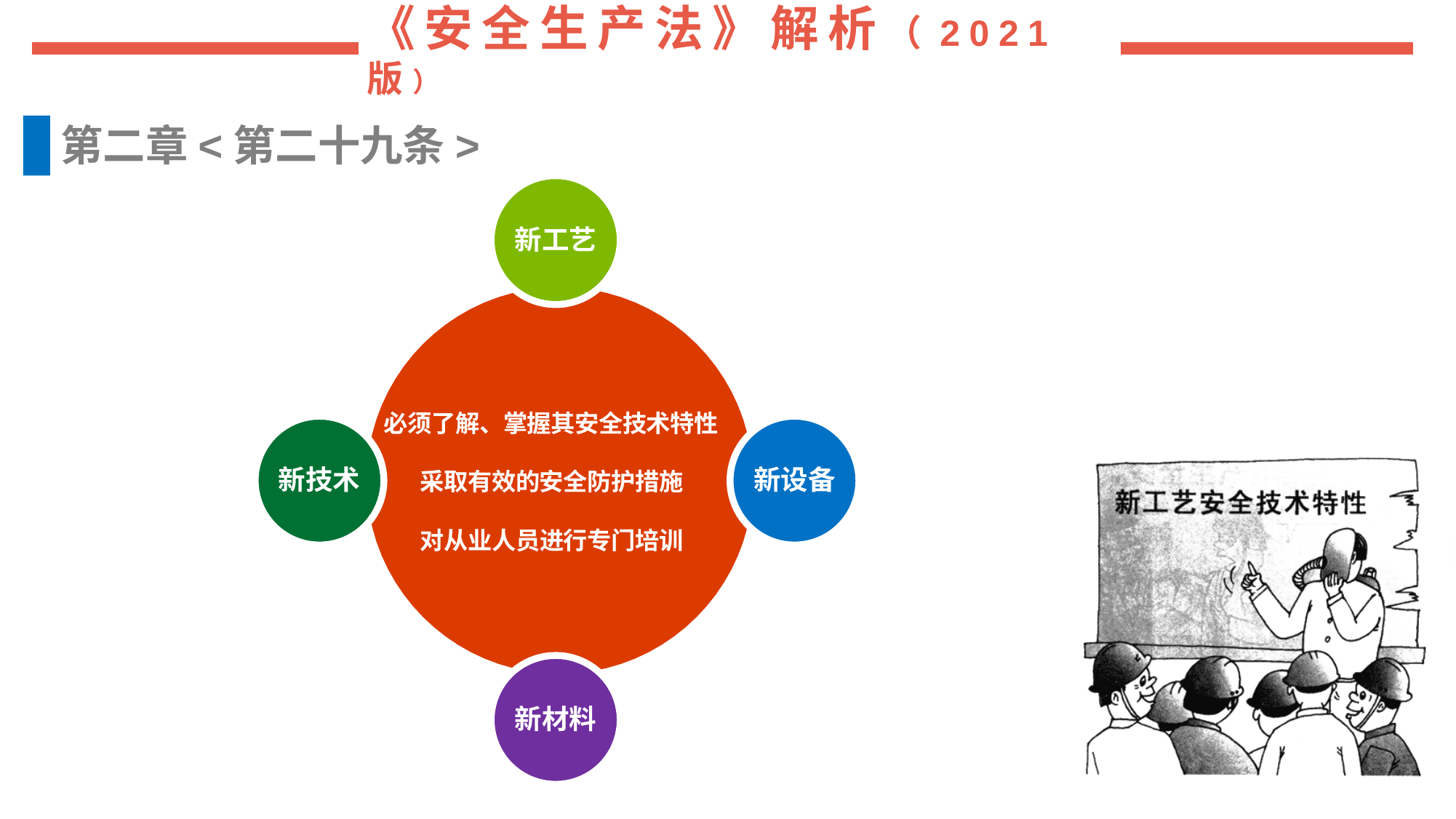

第二章<第二十九条>

新工艺

必须了解、掌握其安全技术特性

新技术
新设备
采取有效的安全防护措施
对从业人员进行专门培训

新材料